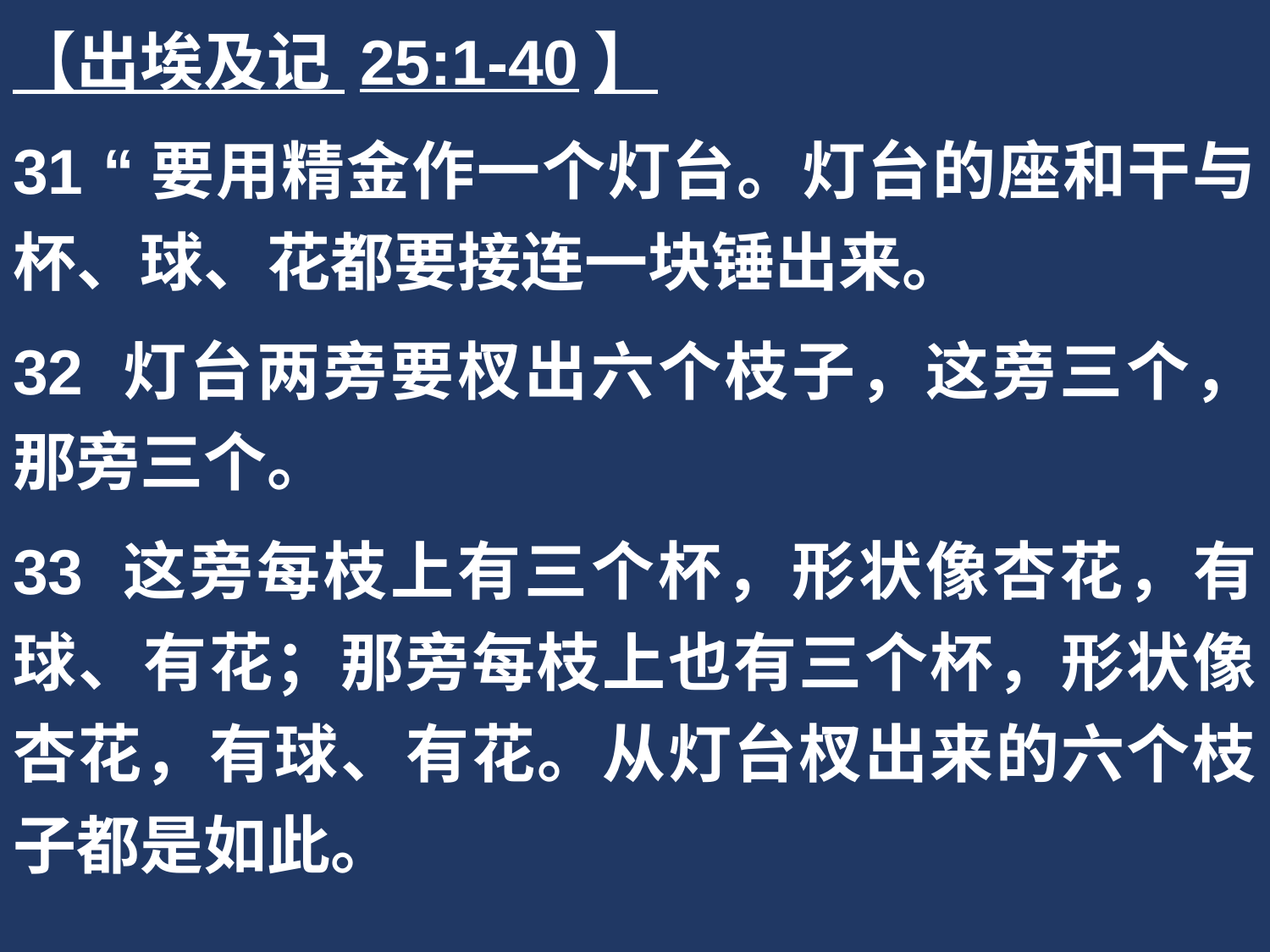

【出埃及记 25:1-40】
31 “要用精金作一个灯台。灯台的座和干与杯、球、花都要接连一块锤出来。
32 灯台两旁要杈出六个枝子，这旁三个，那旁三个。
33 这旁每枝上有三个杯，形状像杏花，有球、有花；那旁每枝上也有三个杯，形状像杏花，有球、有花。从灯台杈出来的六个枝子都是如此。